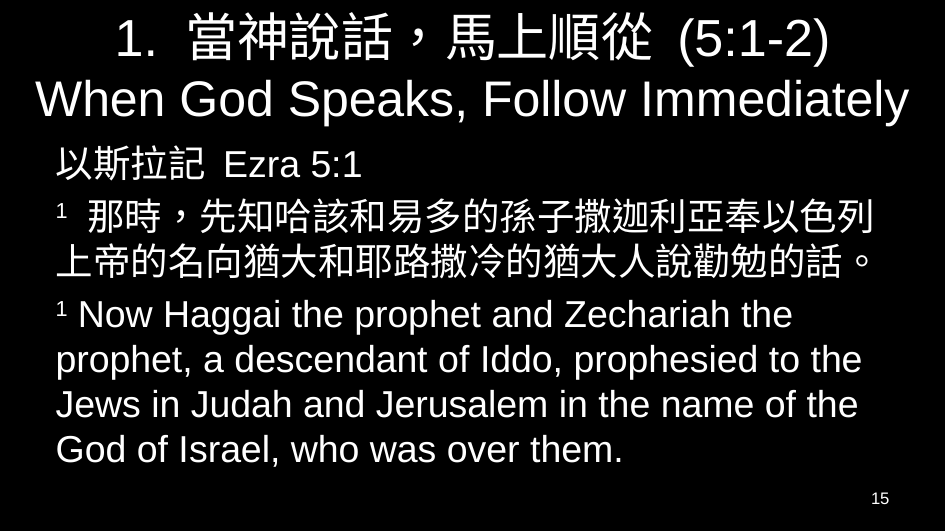

# 1. 當神說話，馬上順從 (5:1-2) When God Speaks, Follow Immediately
以斯拉記 Ezra 5:1
1 那時，先知哈該和易多的孫子撒迦利亞奉以色列上帝的名向猶大和耶路撒冷的猶大人說勸勉的話。
1 Now Haggai the prophet and Zechariah the prophet, a descendant of Iddo, prophesied to the Jews in Judah and Jerusalem in the name of the God of Israel, who was over them.

15